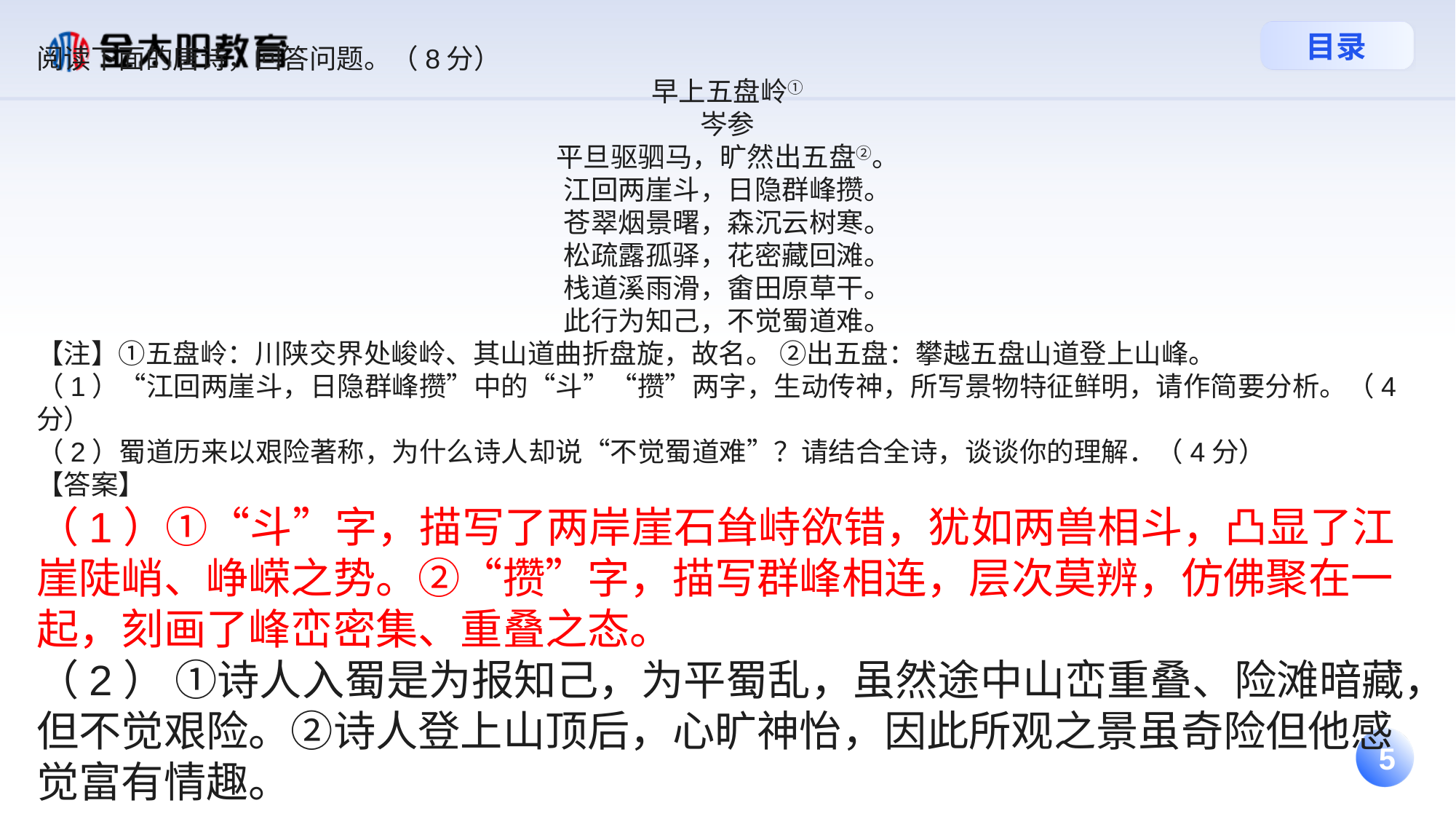

阅读下面的唐诗，回答问题。（8分）
早上五盘岭①
岑参
平旦驱驷马，旷然出五盘②。
江回两崖斗，日隐群峰攒。
苍翠烟景曙，森沉云树寒。
松疏露孤驿，花密藏回滩。
栈道溪雨滑，畬田原草干。
此行为知己，不觉蜀道难。
【注】①五盘岭：川陕交界处峻岭、其山道曲折盘旋，故名。 ②出五盘：攀越五盘山道登上山峰。
（1）“江回两崖斗，日隐群峰攒”中的“斗”“攒”两字，生动传神，所写景物特征鲜明，请作简要分析。（4分）
（2）蜀道历来以艰险著称，为什么诗人却说“不觉蜀道难”？请结合全诗，谈谈你的理解．（4分）
【答案】
（1）①“斗”字，描写了两岸崖石耸峙欲错，犹如两兽相斗，凸显了江崖陡峭、峥嵘之势。②“攒”字，描写群峰相连，层次莫辨，仿佛聚在一起，刻画了峰峦密集、重叠之态。
（2） ①诗人入蜀是为报知己，为平蜀乱，虽然途中山峦重叠、险滩暗藏，但不觉艰险。②诗人登上山顶后，心旷神怡，因此所观之景虽奇险但他感觉富有情趣。